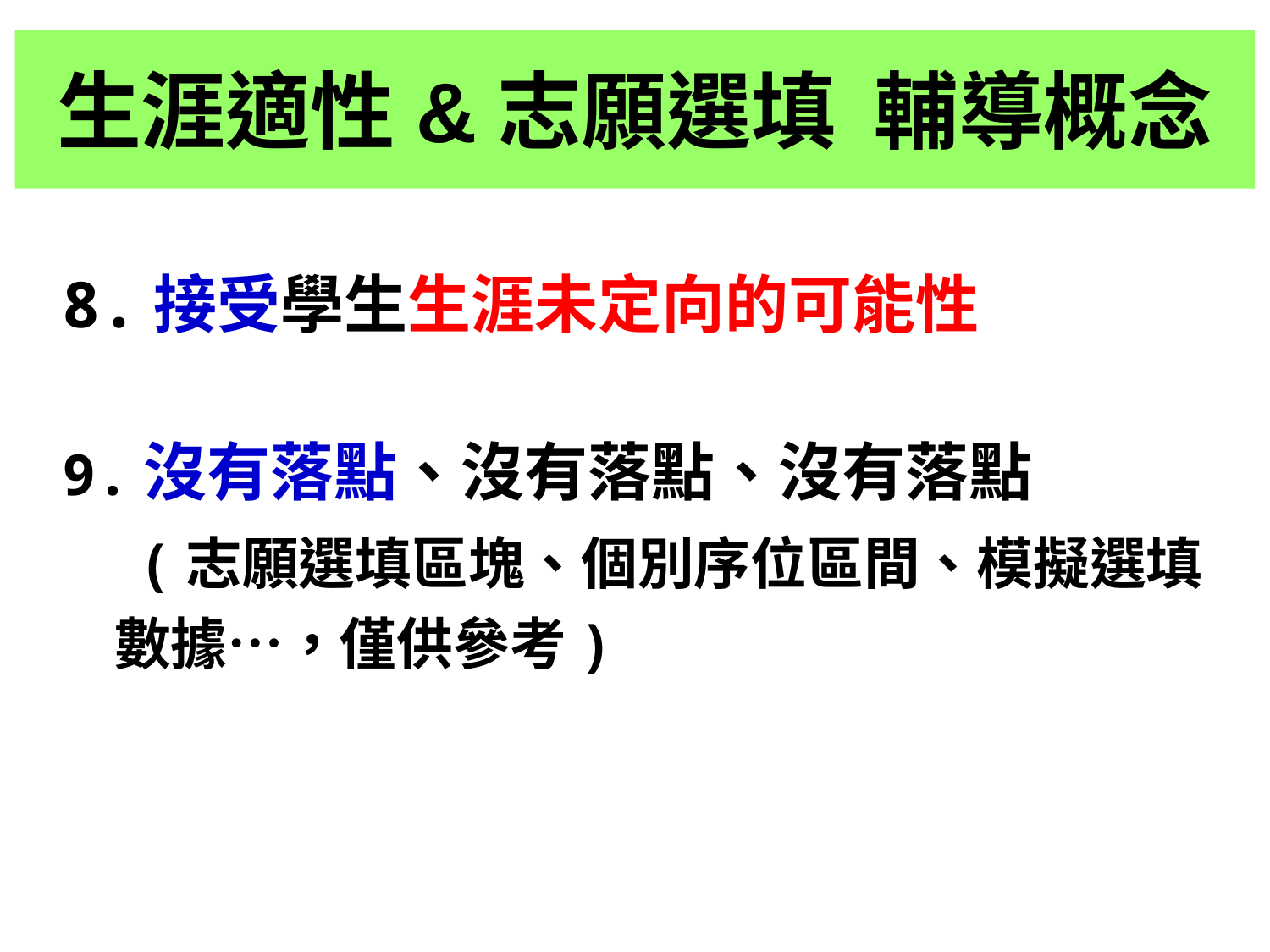

生涯適性&志願選填  輔導概念
8.接受學生生涯未定向的可能性
9.沒有落點、沒有落點、沒有落點
  (志願選填區塊、個別序位區間、模擬選填
   數據…，僅供參考)

25